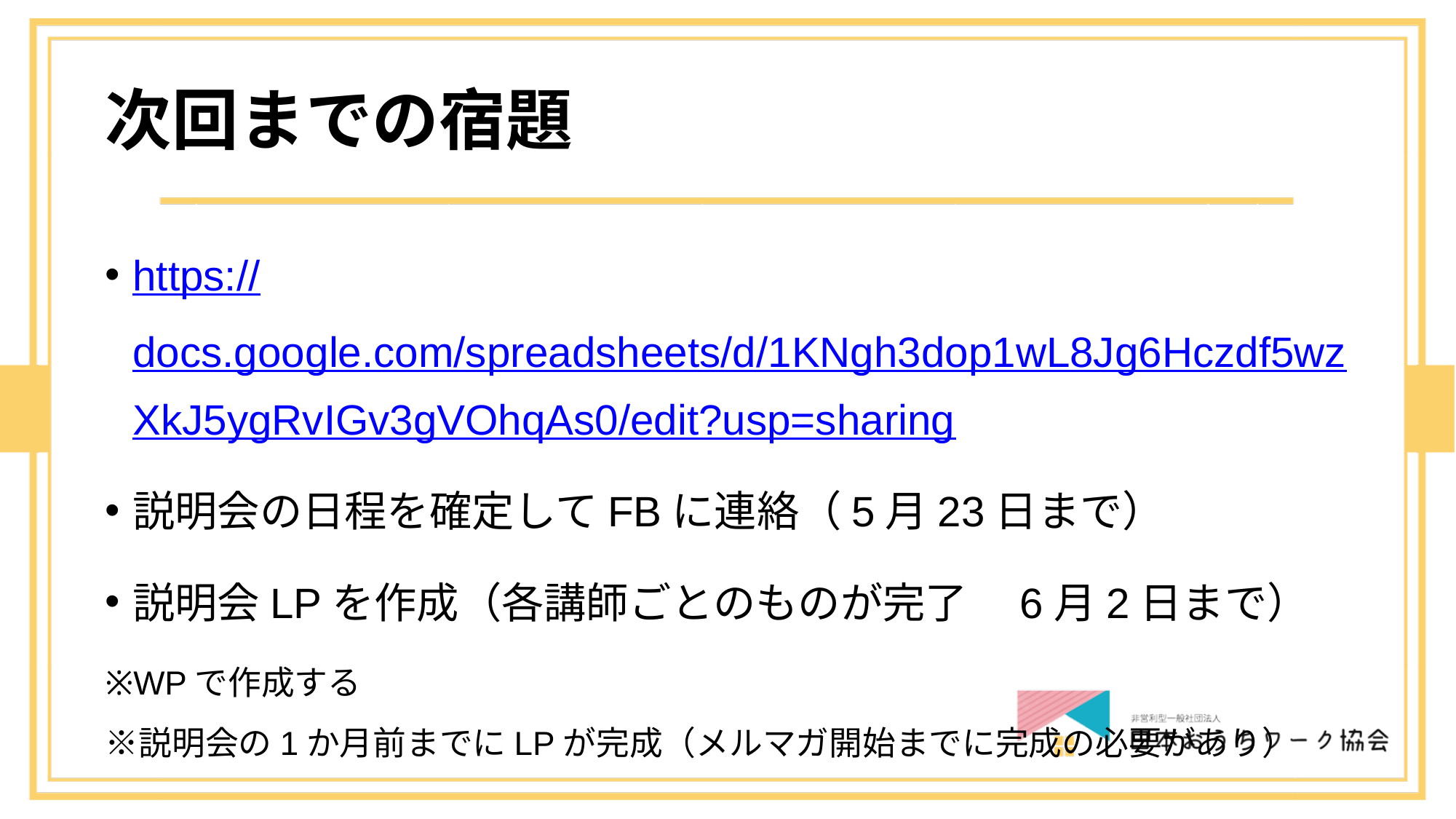

# 次回までの宿題
https://docs.google.com/spreadsheets/d/1KNgh3dop1wL8Jg6Hczdf5wzXkJ5ygRvIGv3gVOhqAs0/edit?usp=sharing
説明会の日程を確定してFBに連絡（5月23日まで）
説明会LPを作成（各講師ごとのものが完了　6月2日まで）
※WPで作成する　
※説明会の1か月前までにLPが完成（メルマガ開始までに完成の必要があり）